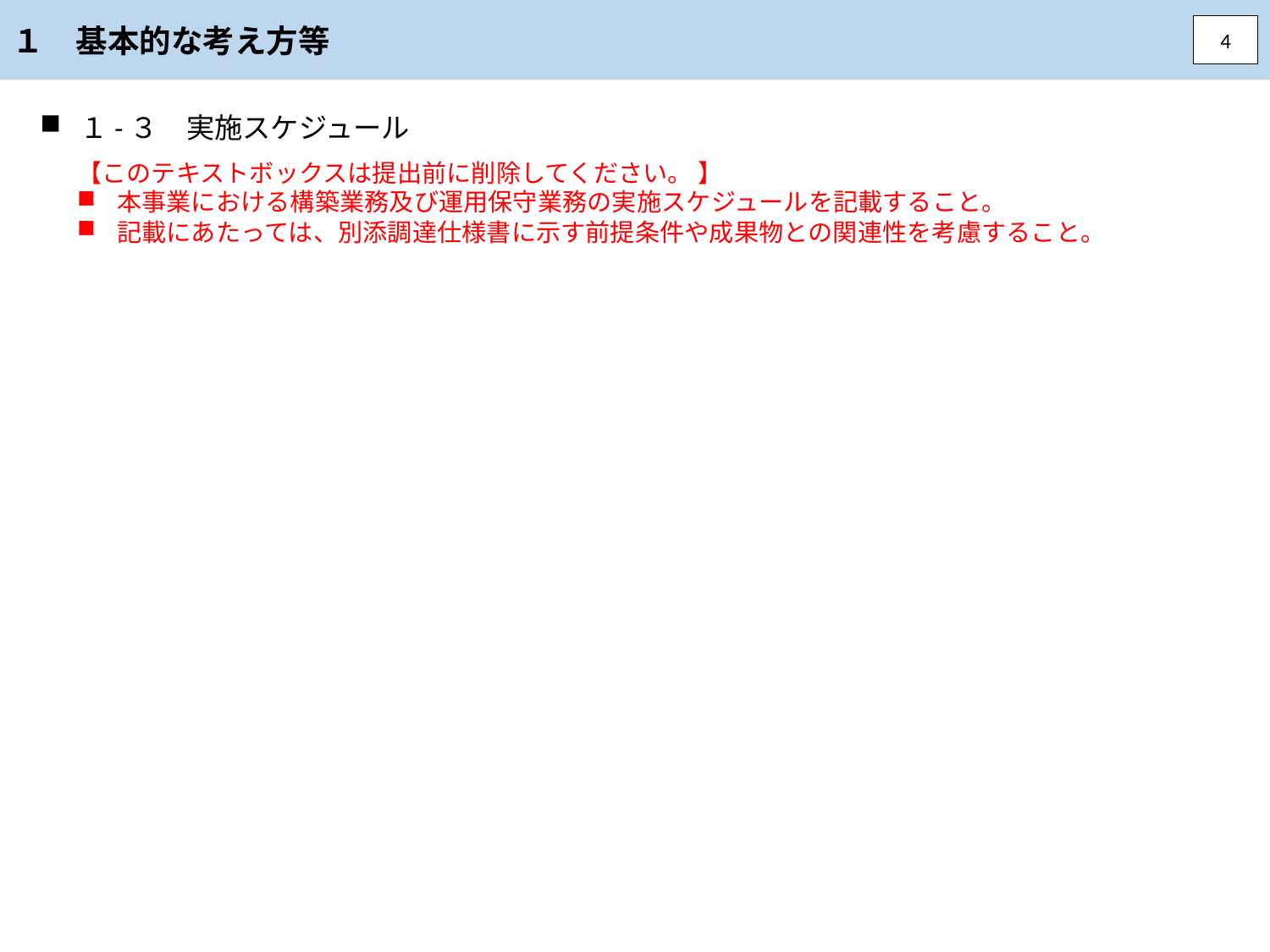

１　基本的な考え方等
4
１-３　実施スケジュール
【このテキストボックスは提出前に削除してください。 】
本事業における構築業務及び運用保守業務の実施スケジュールを記載すること。
記載にあたっては、別添調達仕様書に示す前提条件や成果物との関連性を考慮すること。